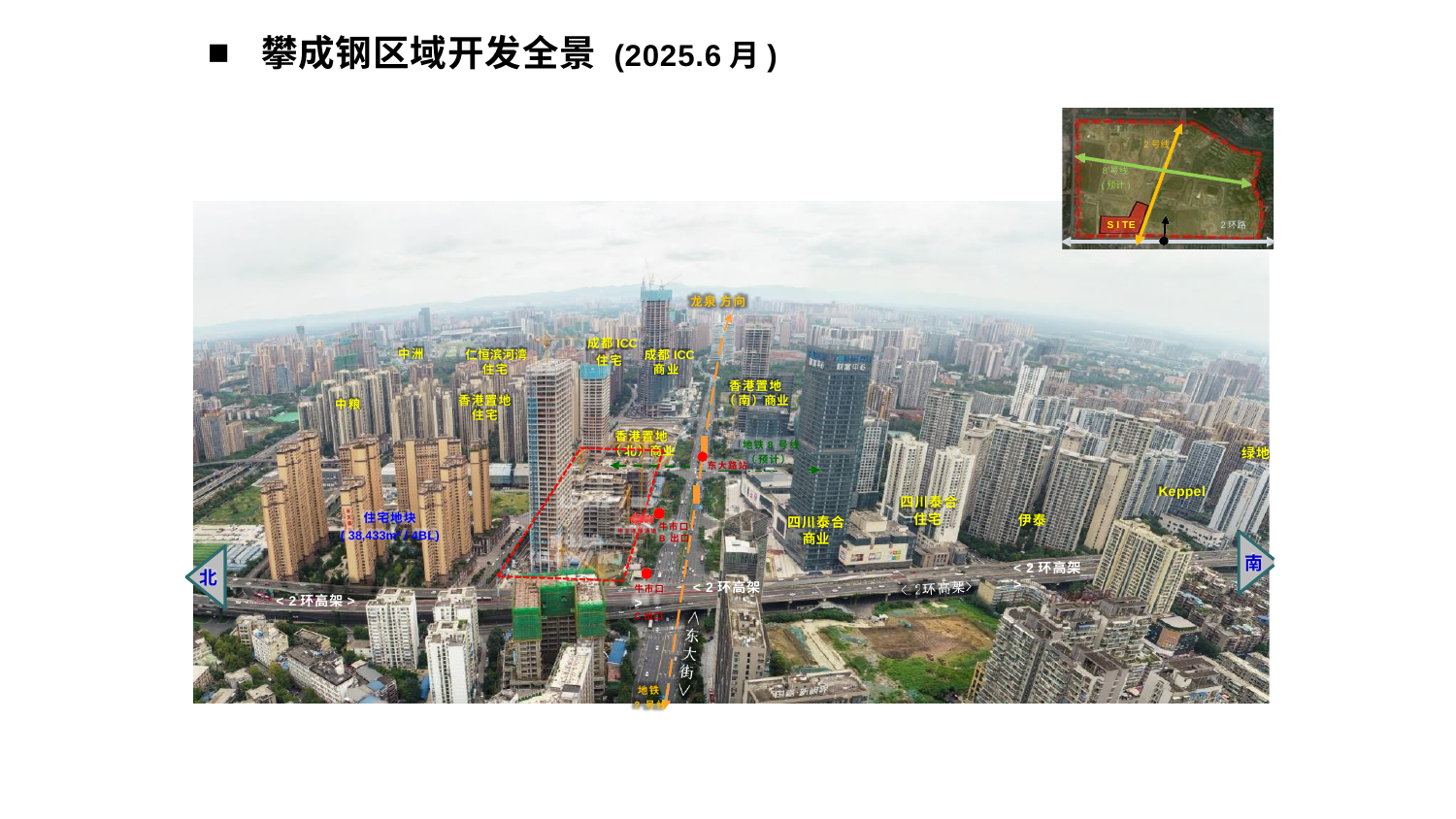

# 攀成钢区域开发全景 (2025.6月)

2号线

8号线
(预计)

S I TE
2环路

龙泉 方向

成都ICC
成都ICC

中洲
仁恒滨河湾 住宅

住宅
商业

香港置地
（ 南）商业

香港置地 住宅
中粮

香港置地
（ 北）商业

地铁8 号线

绿地

（ 预计）
    东大路站

Keppel

四川泰合 住宅

住宅地块
( 38,433m² / 4BL)

伊泰

四川泰合
商业

牛市口

地下连接通 道

B 出口

南

< 2环高架>

北

牛市口	< 2环高架>
C出口

< 2环高架>

地铁 2 号线